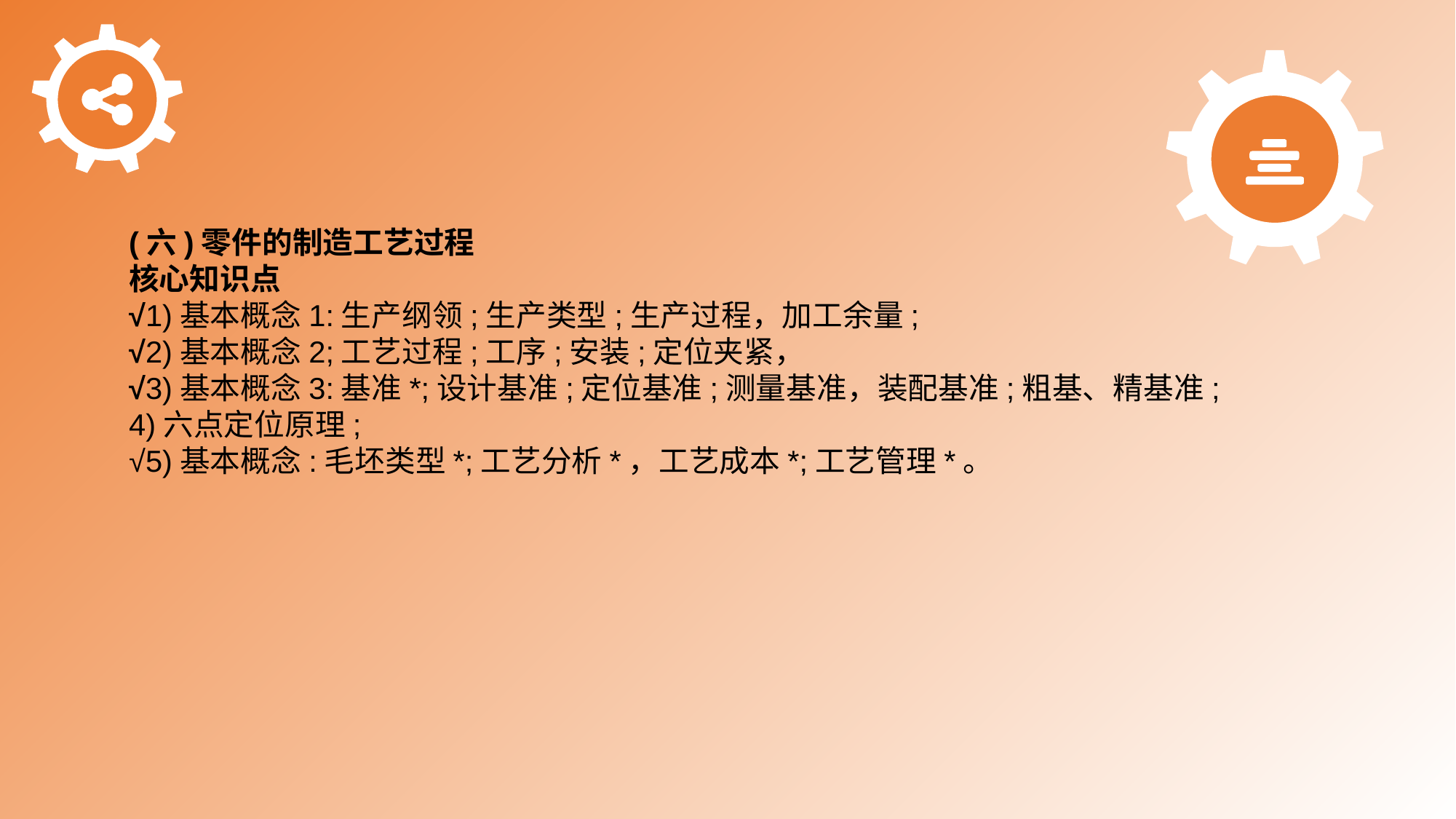

(六)零件的制造工艺过程
核心知识点
√1)基本概念1:生产纲领;生产类型;生产过程，加工余量;
√2)基本概念2;工艺过程;工序;安装;定位夹紧，
√3)基本概念3:基准*;设计基准;定位基准;测量基准，装配基准;粗基、精基准;
4)六点定位原理;
√5)基本概念:毛坯类型*;工艺分析*，工艺成本*;工艺管理*。